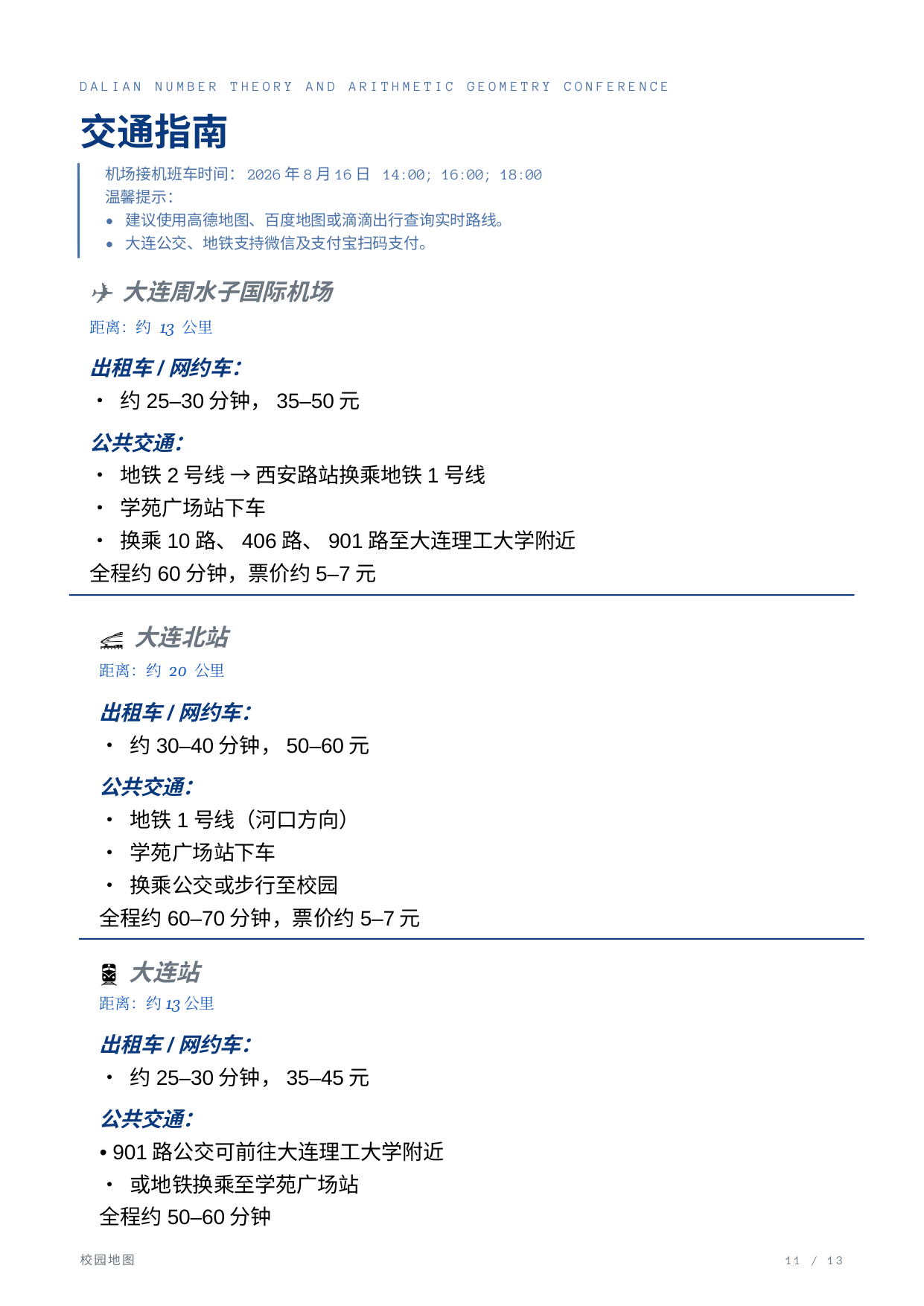

DALIAN NUMBER THEORY AND ARITHMETIC GEOMETRY CONFERENCE
交通指南
机场接机班车时间：2026年8月16日 14:00; 16:00; 18:00
温馨提示：
• 建议使用高德地图、百度地图或滴滴出行查询实时路线。
• 大连公交、地铁支持微信及支付宝扫码支付。

✈ 大连周水子国际机场
距离：约 13 公里
出租车/网约车：
• 约25–30分钟，35–50元
公共交通：
• 地铁2号线 → 西安路站换乘地铁1号线
• 学苑广场站下车
• 换乘10路、406路、901路至大连理工大学附近
全程约60分钟，票价约5–7元

🚄 大连北站
距离：约 20 公里
出租车/网约车：
• 约30–40分钟，50–60元
公共交通：
• 地铁1号线（河口方向）
• 学苑广场站下车
• 换乘公交或步行至校园
全程约60–70分钟，票价约5–7元

🚆 大连站
距离：约13公里
出租车/网约车：
• 约25–30分钟，35–45元
公共交通：
• 901路公交可前往大连理工大学附近
• 或地铁换乘至学苑广场站
全程约50–60分钟
校园地图
11 / 13